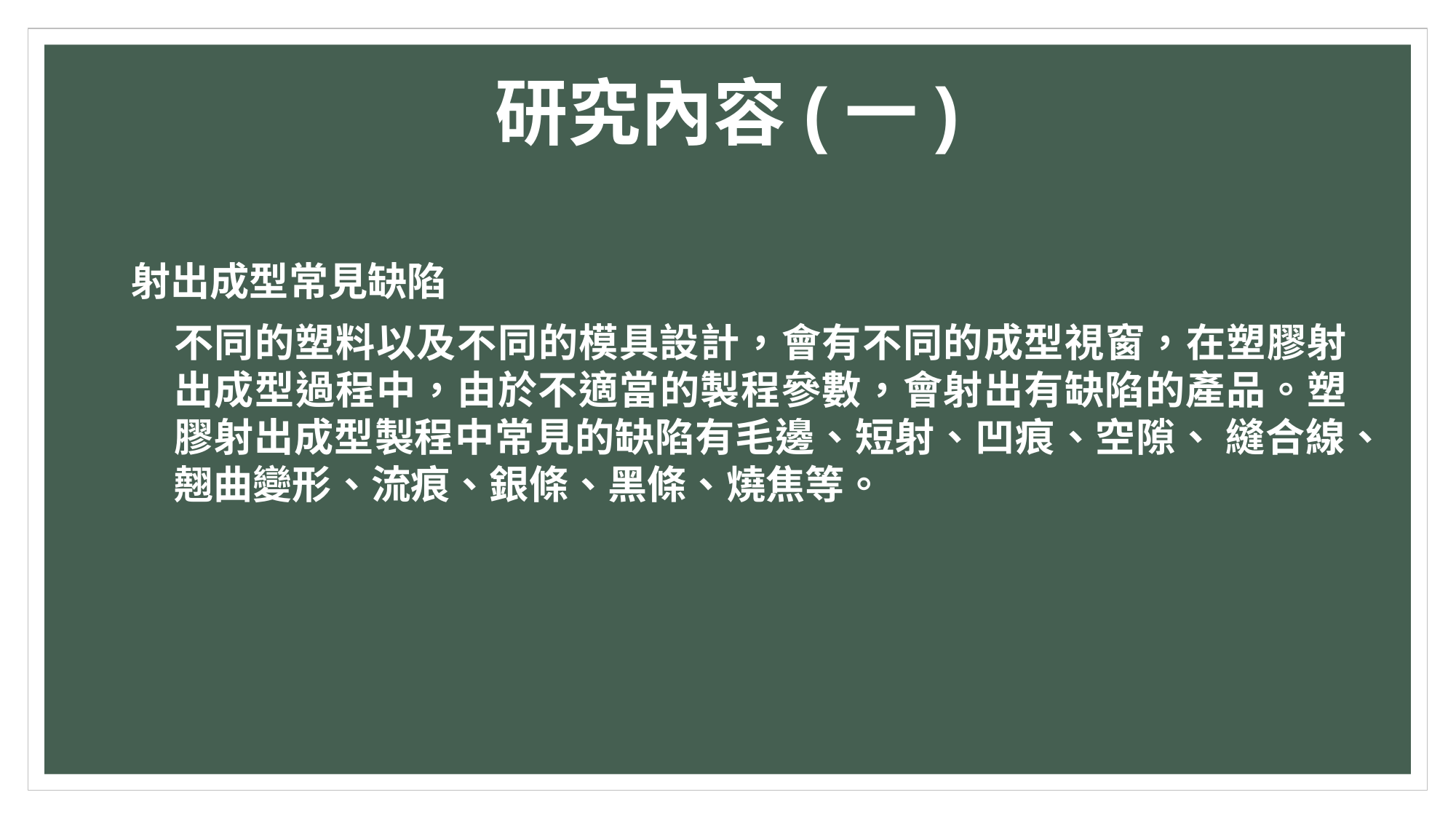

研究內容(一)
射出成型常見缺陷
不同的塑料以及不同的模具設計，會有不同的成型視窗，在塑膠射出成型過程中，由於不適當的製程參數，會射出有缺陷的產品。塑膠射出成型製程中常見的缺陷有毛邊、短射、凹痕、空隙、 縫合線、翹曲變形、流痕、銀條、黑條、燒焦等。